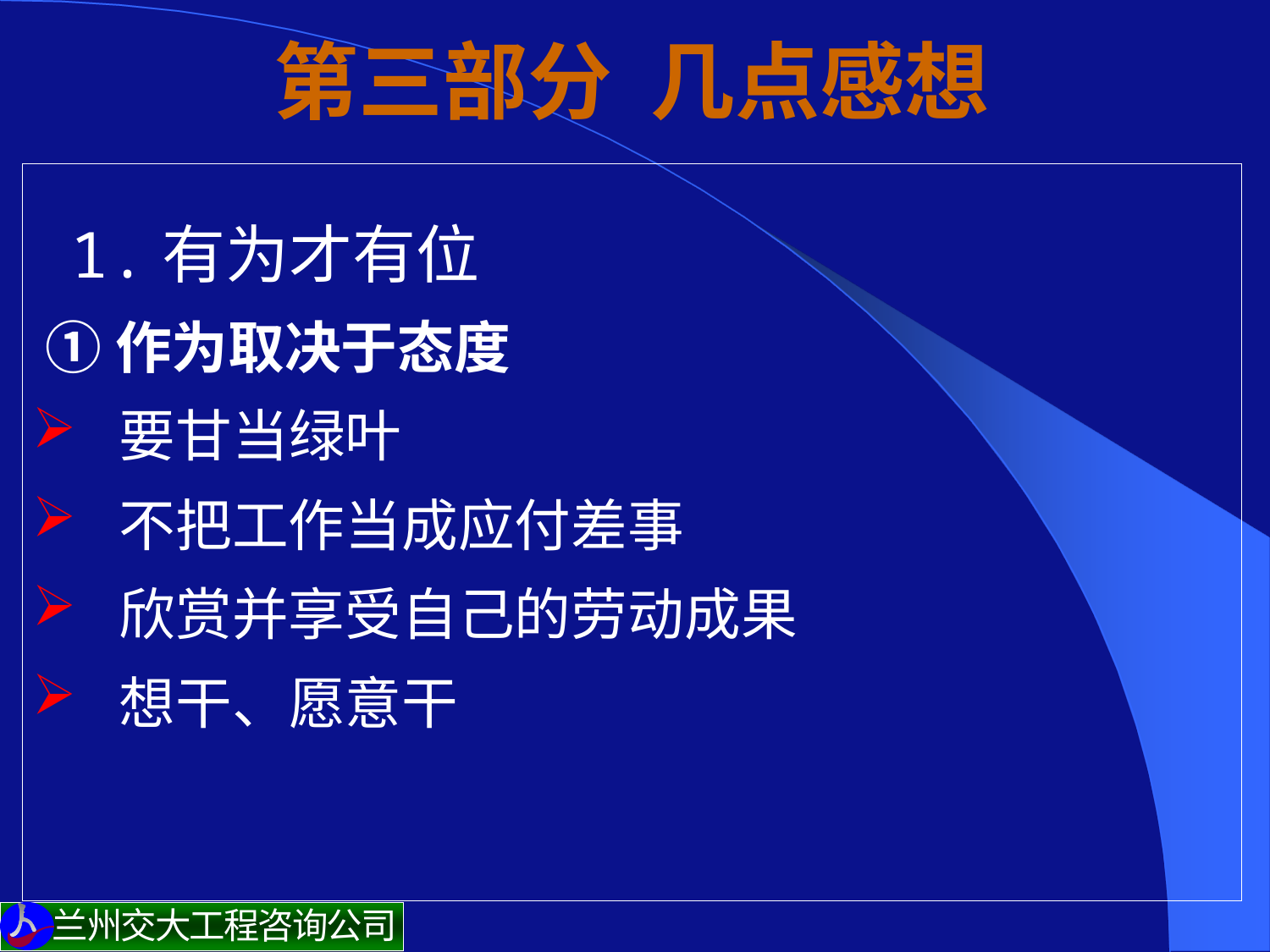

# 第三部分  几点感想
 1.有为才有位
 ①作为取决于态度
要甘当绿叶
不把工作当成应付差事
欣赏并享受自己的劳动成果
想干、愿意干